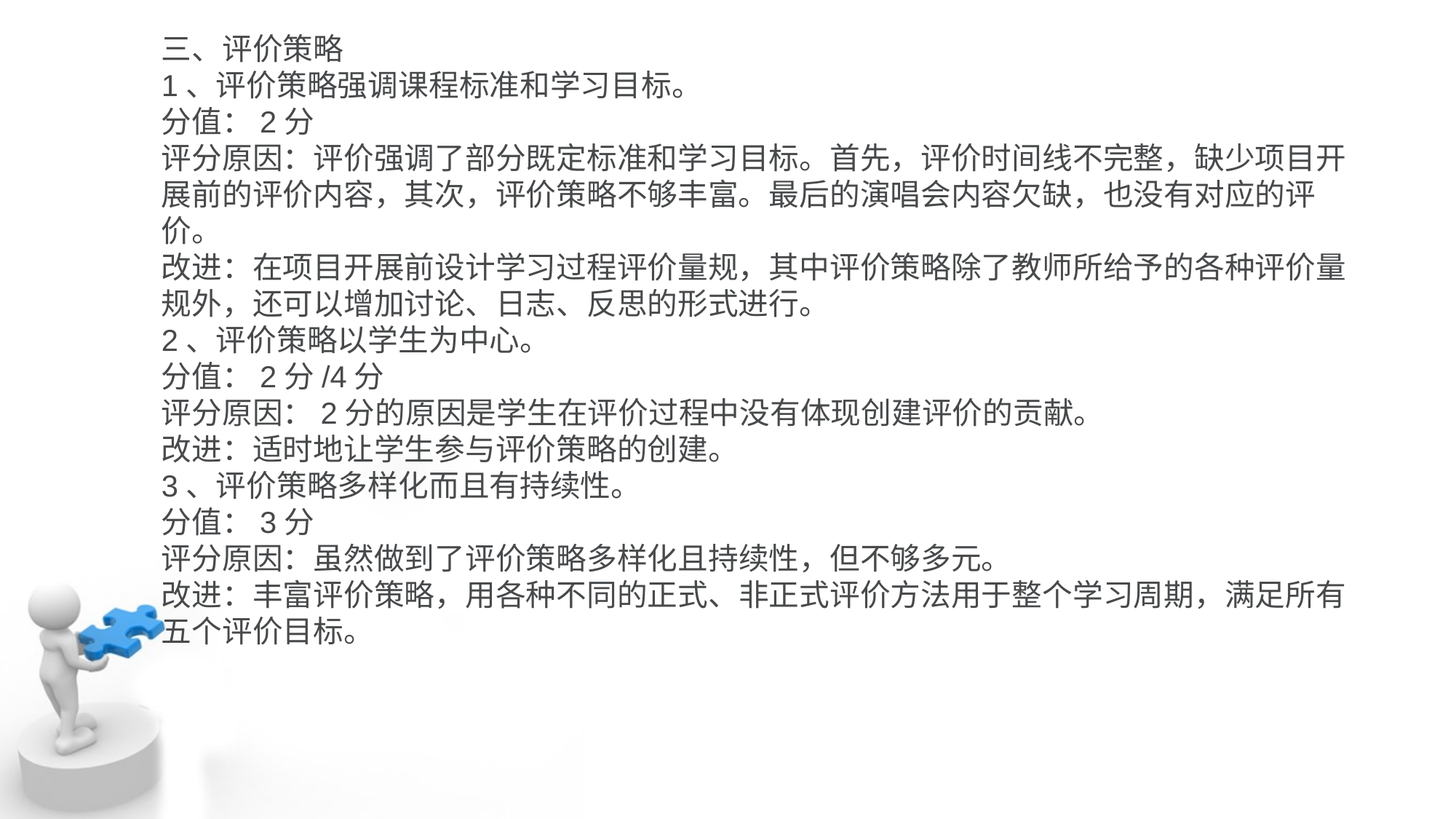

三、评价策略
1、评价策略强调课程标准和学习目标。
分值：2分
评分原因：评价强调了部分既定标准和学习目标。首先，评价时间线不完整，缺少项目开展前的评价内容，其次，评价策略不够丰富。最后的演唱会内容欠缺，也没有对应的评价。
改进：在项目开展前设计学习过程评价量规，其中评价策略除了教师所给予的各种评价量规外，还可以增加讨论、日志、反思的形式进行。
2、评价策略以学生为中心。
分值：2分/4分
评分原因：2分的原因是学生在评价过程中没有体现创建评价的贡献。
改进：适时地让学生参与评价策略的创建。
3、评价策略多样化而且有持续性。
分值：3分
评分原因：虽然做到了评价策略多样化且持续性，但不够多元。
改进：丰富评价策略，用各种不同的正式、非正式评价方法用于整个学习周期，满足所有五个评价目标。